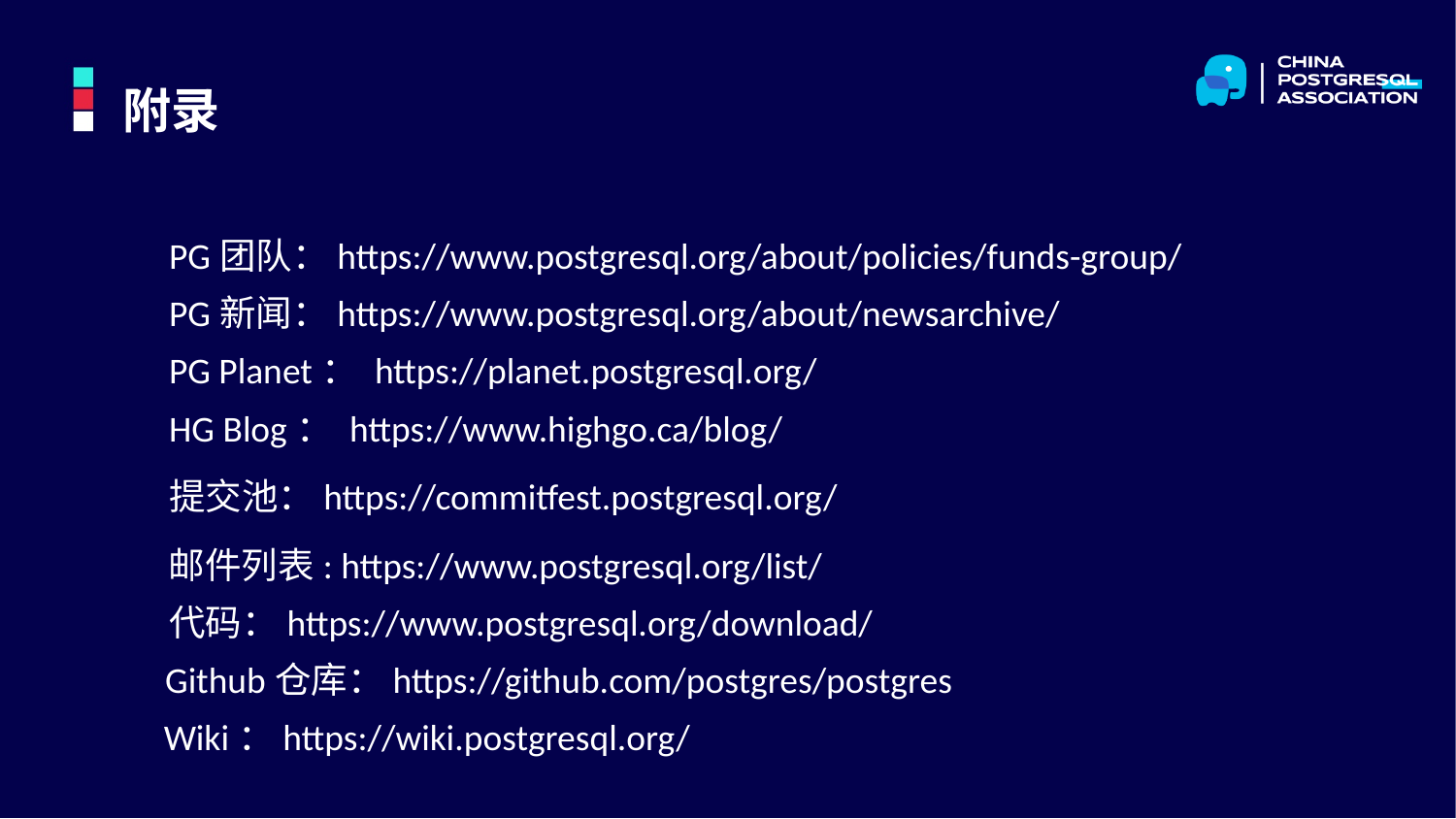

附录
PG团队：https://www.postgresql.org/about/policies/funds-group/
PG新闻：https://www.postgresql.org/about/newsarchive/
PG Planet： https://planet.postgresql.org/
HG Blog： https://www.highgo.ca/blog/
提交池：https://commitfest.postgresql.org/
邮件列表: https://www.postgresql.org/list/
代码：https://www.postgresql.org/download/
Github仓库：https://github.com/postgres/postgres
Wiki：https://wiki.postgresql.org/